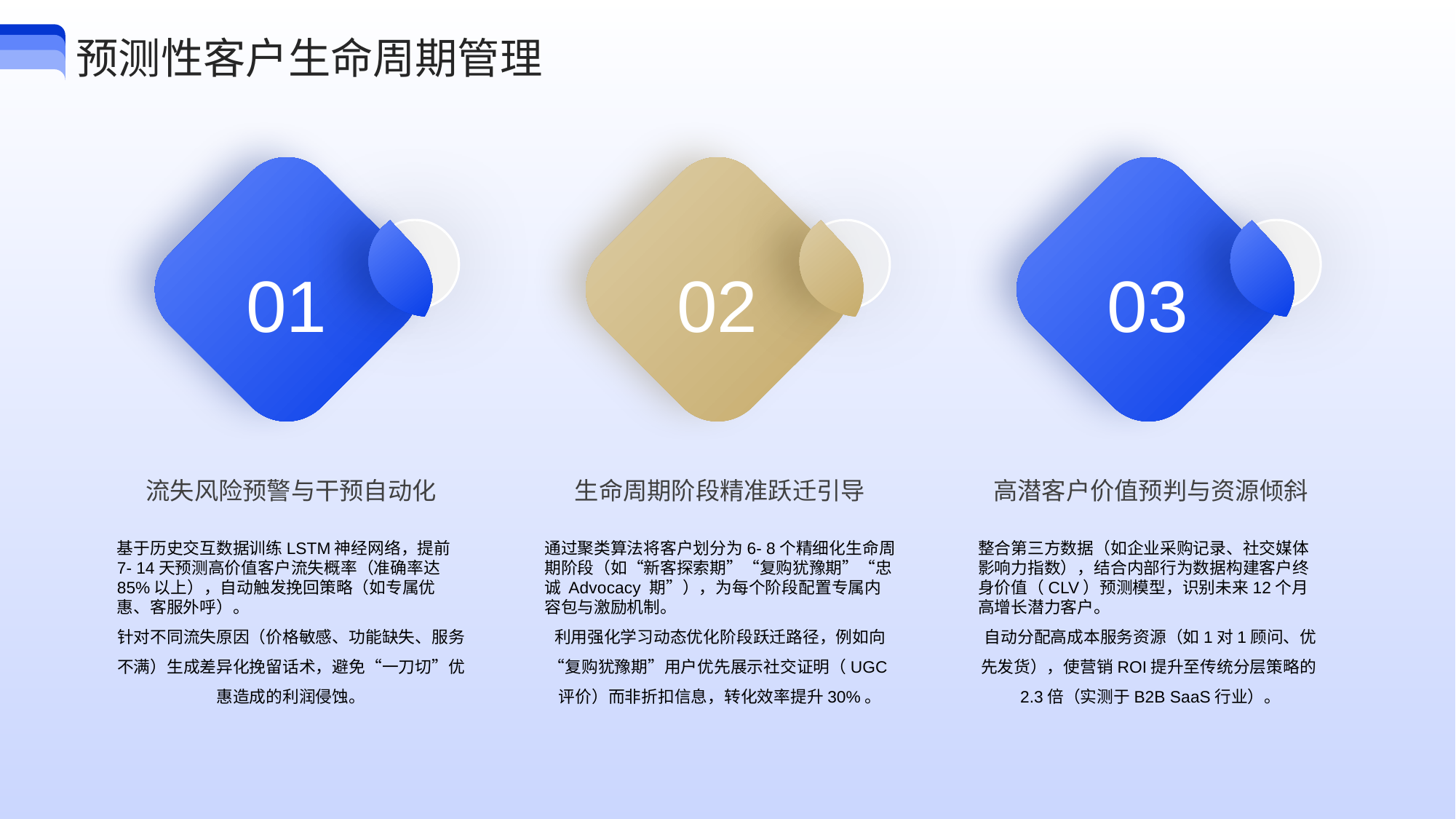

预测性客户生命周期管理

01
02
03
流失风险预警与干预自动化
生命周期阶段精准跃迁引导
高潜客户价值预判与资源倾斜
基于历史交互数据训练LSTM神经网络，提前7- 14天预测高价值客户流失概率（准确率达85%以上），自动触发挽回策略（如专属优惠、客服外呼）。
针对不同流失原因（价格敏感、功能缺失、服务不满）生成差异化挽留话术，避免“一刀切”优惠造成的利润侵蚀。
通过聚类算法将客户划分为6- 8个精细化生命周期阶段（如“新客探索期”“复购犹豫期”“忠诚 Advocacy 期”），为每个阶段配置专属内容包与激励机制。
利用强化学习动态优化阶段跃迁路径，例如向“复购犹豫期”用户优先展示社交证明（UGC评价）而非折扣信息，转化效率提升30%。
整合第三方数据（如企业采购记录、社交媒体影响力指数），结合内部行为数据构建客户终身价值（CLV）预测模型，识别未来12个月高增长潜力客户。
自动分配高成本服务资源（如1对1顾问、优先发货），使营销ROI提升至传统分层策略的2.3倍（实测于B2B SaaS行业）。